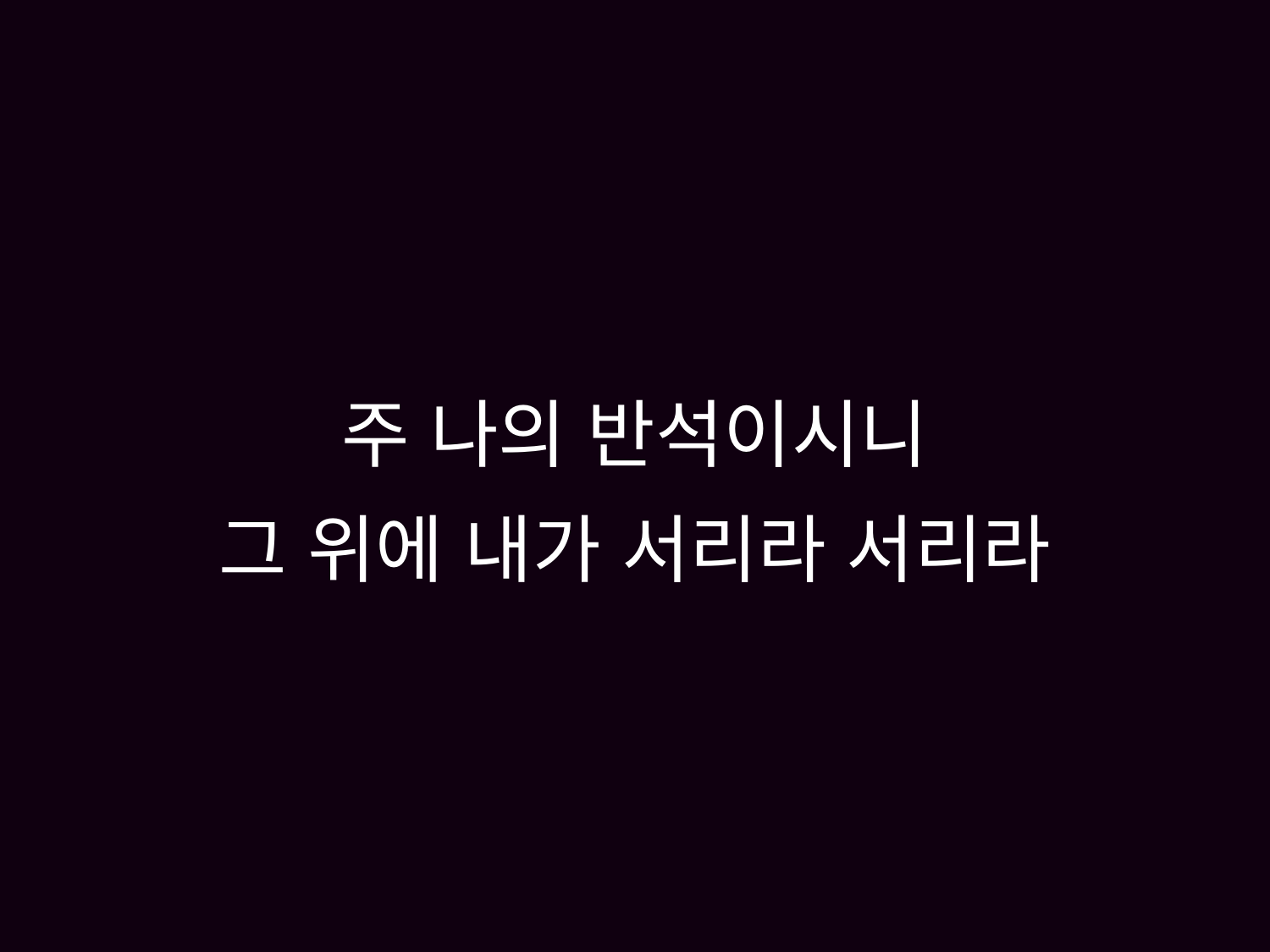

# 주 나의 반석이시니 그 위에 내가 서리라 서리라